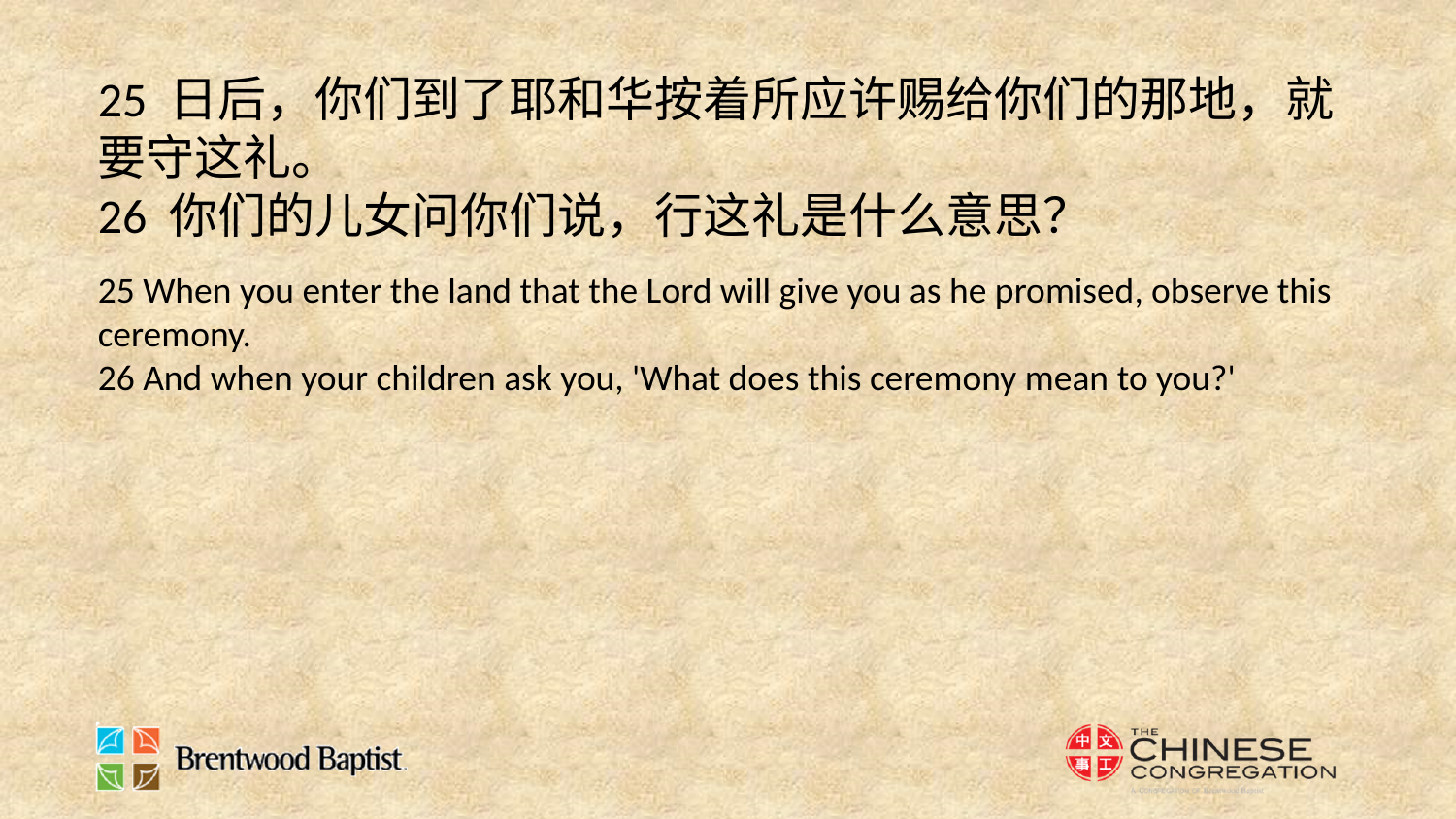

25 日后，你们到了耶和华按着所应许赐给你们的那地，就要守这礼。
26 你们的儿女问你们说，行这礼是什么意思？

25 When you enter the land that the Lord will give you as he promised, observe this ceremony.
26 And when your children ask you, 'What does this ceremony mean to you?'